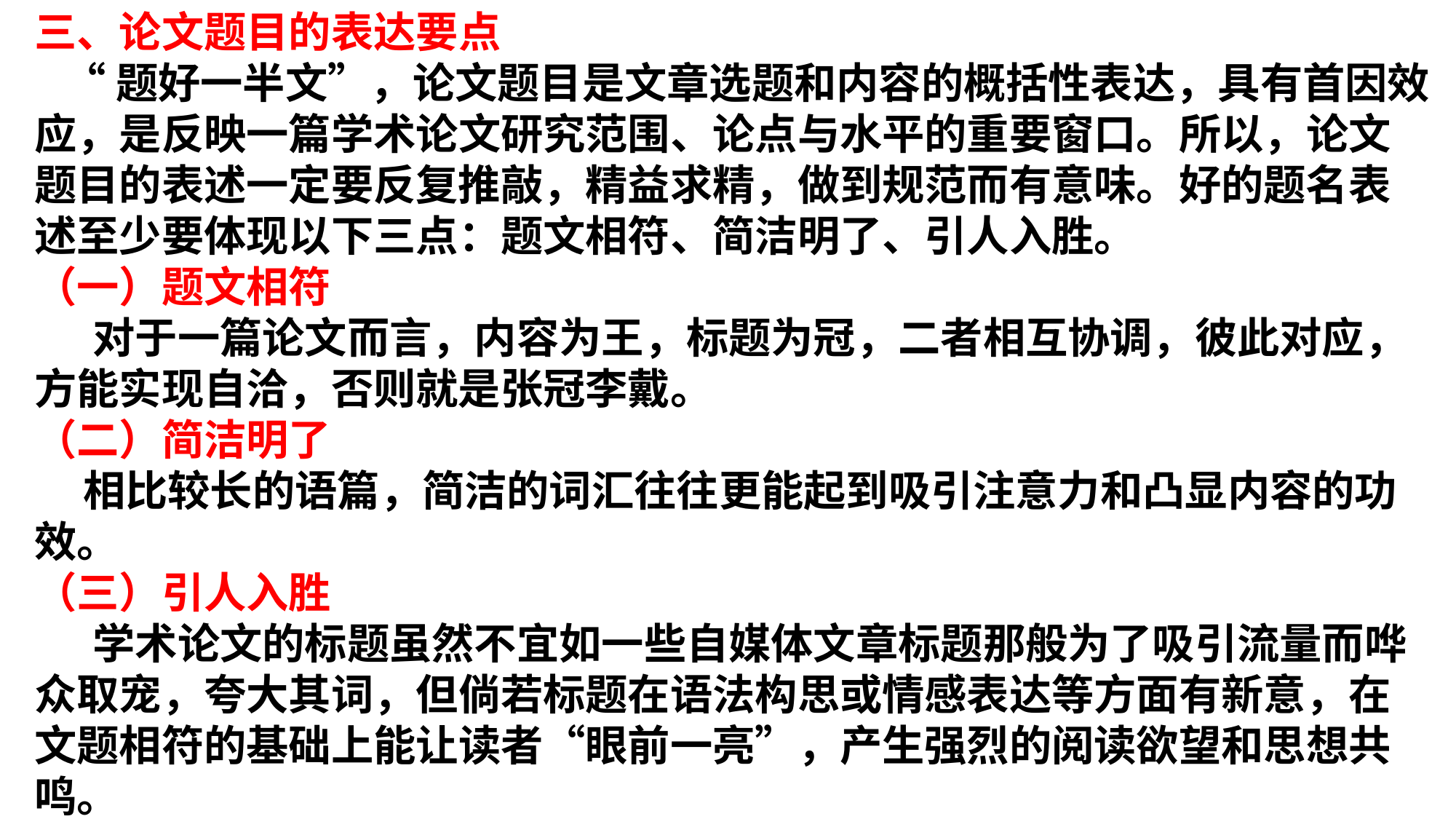

三、论文题目的表达要点
   “题好一半文”，论文题目是文章选题和内容的概括性表达，具有首因效应，是反映一篇学术论文研究范围、论点与水平的重要窗口。所以，论文题目的表述一定要反复推敲，精益求精，做到规范而有意味。好的题名表述至少要体现以下三点：题文相符、简洁明了、引人入胜。
（一）题文相符
     对于一篇论文而言，内容为王，标题为冠，二者相互协调，彼此对应，方能实现自洽，否则就是张冠李戴。
（二）简洁明了
    相比较长的语篇，简洁的词汇往往更能起到吸引注意力和凸显内容的功效。
（三）引人入胜
     学术论文的标题虽然不宜如一些自媒体文章标题那般为了吸引流量而哗众取宠，夸大其词，但倘若标题在语法构思或情感表达等方面有新意，在文题相符的基础上能让读者“眼前一亮”，产生强烈的阅读欲望和思想共鸣。